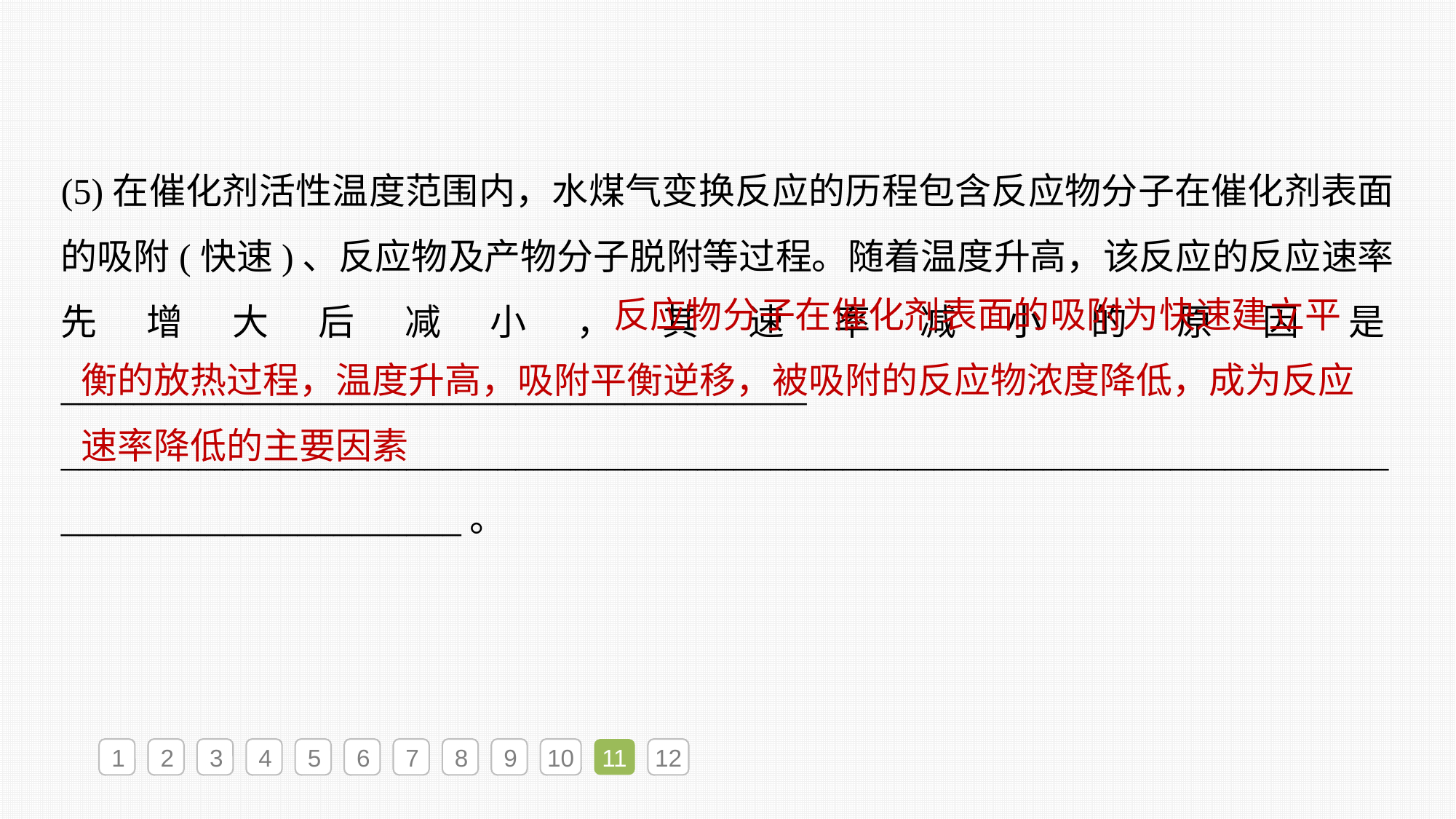

(5)在催化剂活性温度范围内，水煤气变换反应的历程包含反应物分子在催化剂表面的吸附(快速)、反应物及产物分子脱附等过程。随着温度升高，该反应的反应速率先增大后减小，其速率减小的原因是_________________________________________
_______________________________________________________________________________________________。
                                                                反应物分子在催化剂表面的吸附为快速建立平衡的放热过程，温度升高，吸附平衡逆移，被吸附的反应物浓度降低，成为反应速率降低的主要因素
1
2
3
4
5
6
7
8
9
10
11
12